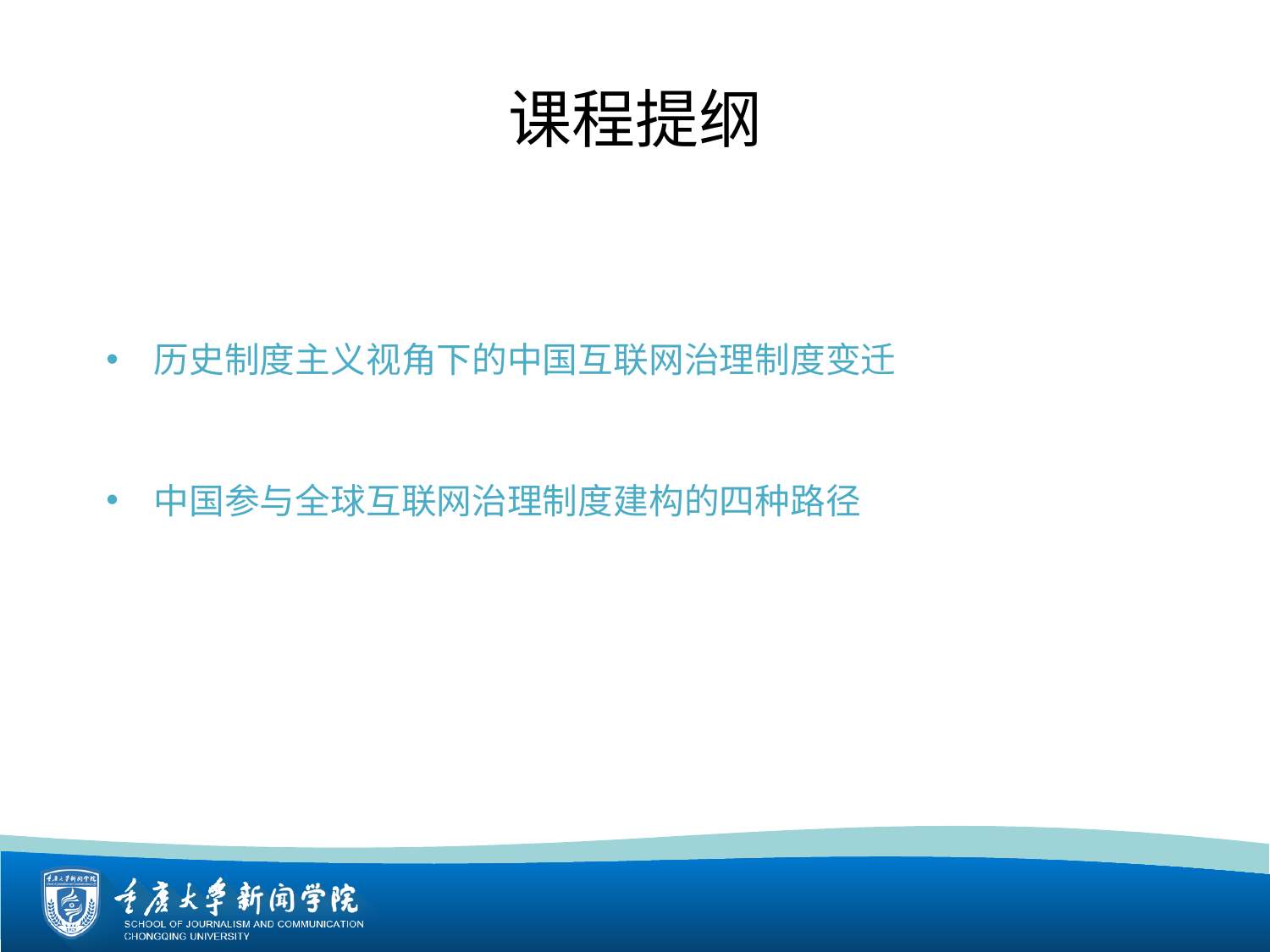

# 课程提纲
历史制度主义视角下的中国互联网治理制度变迁

中国参与全球互联网治理制度建构的四种路径